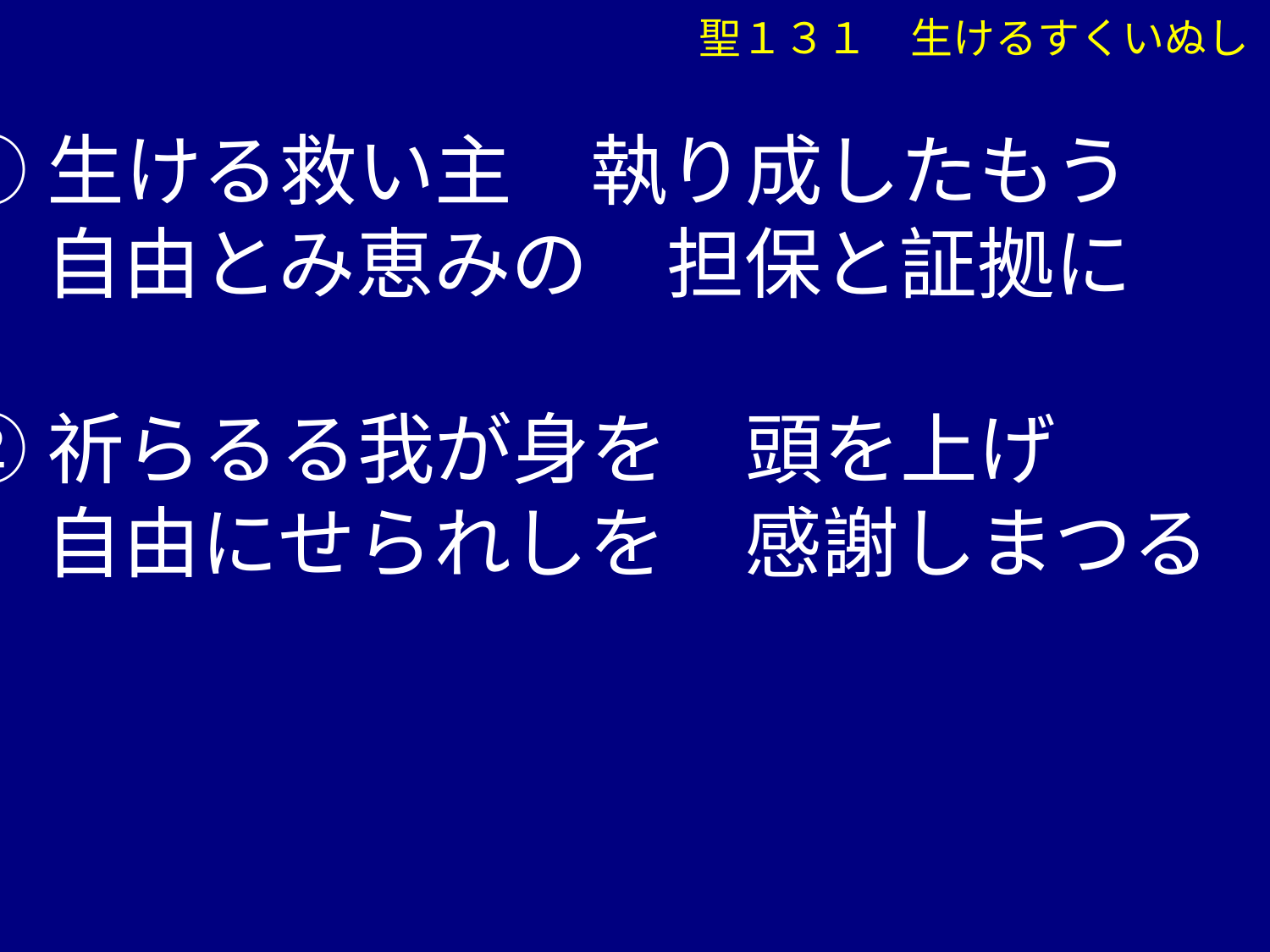

聖１３１　生けるすくいぬし
①生ける救い主　執り成したもう
　 自由とみ恵みの　担保と証拠に

②祈らるる我が身を　頭を上げ
　 自由にせられしを　感謝しまつる